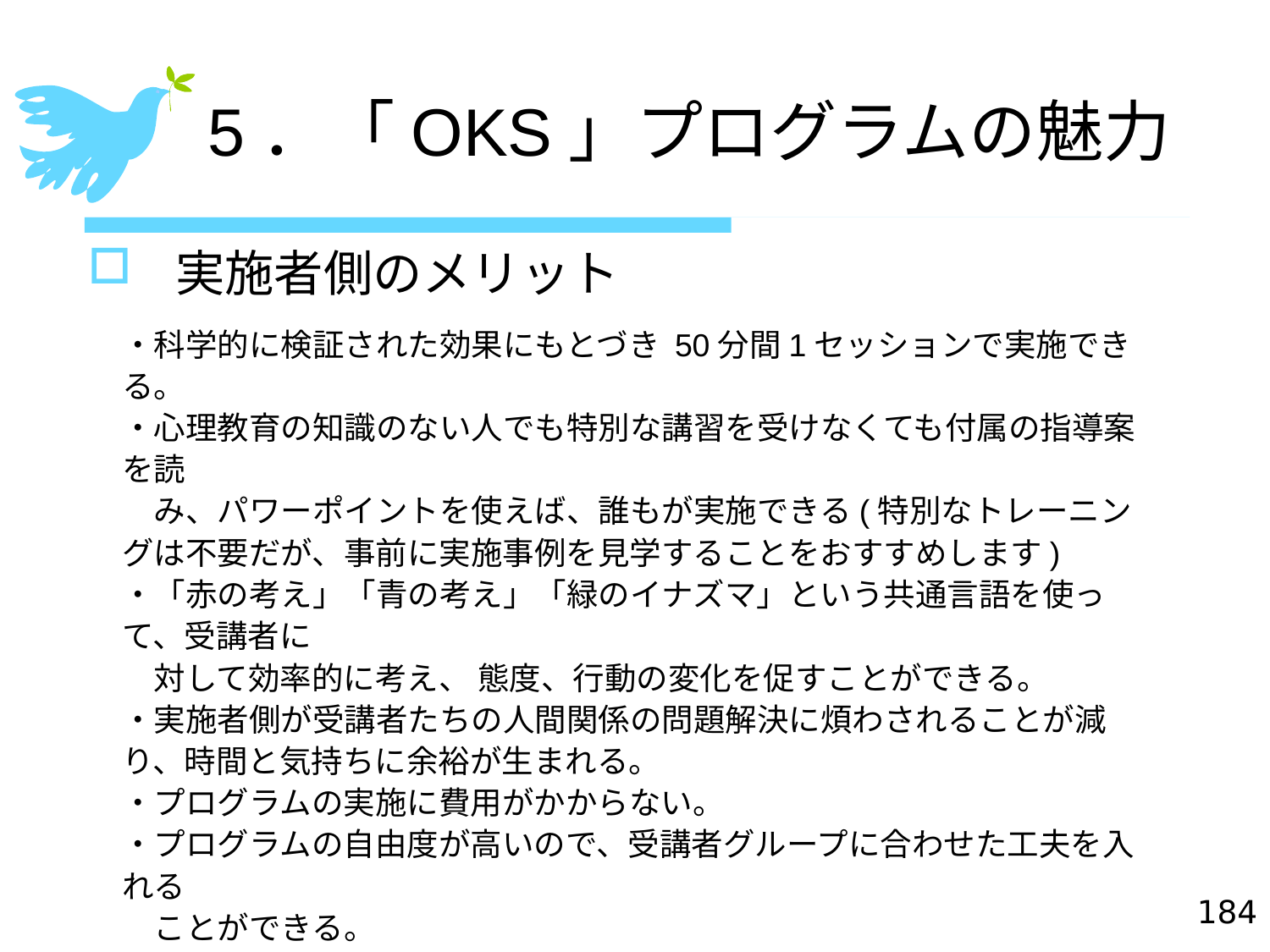

# 5．「OKS」プログラムの魅力
 実施者側のメリット

・科学的に検証された効果にもとづき 50分間1セッションで実施できる。
・心理教育の知識のない人でも特別な講習を受けなくても付属の指導案を読
　み、パワーポイントを使えば、誰もが実施できる(特別なトレーニングは不要だが、事前に実施事例を見学することをおすすめします)
・「赤の考え」「青の考え」「緑のイナズマ」という共通言語を使って、受講者に
　対して効率的に考え、 態度、行動の変化を促すことができる。
・実施者側が受講者たちの人間関係の問題解決に煩わされることが減り、時間と気持ちに余裕が生まれる。
・プログラムの実施に費用がかからない。
・プログラムの自由度が高いので、受講者グループに合わせた工夫を入れる
　ことができる。

184